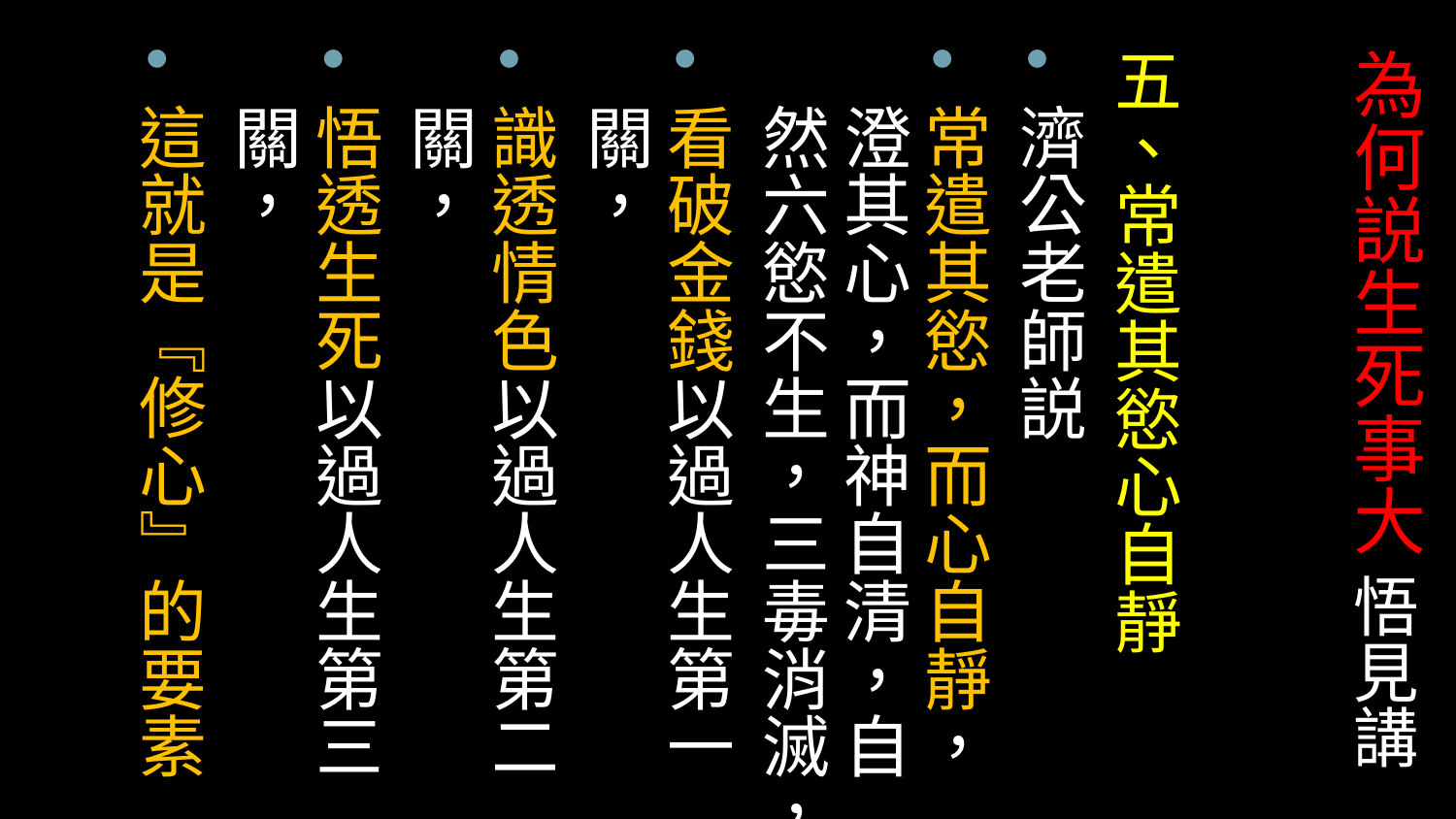

# 為何説生死事大 悟見講
五、常遣其慾心自靜
濟公老師説
常遣其慾，而心自靜，澄其心，而神自清，自然六慾不生，三毒消滅，
看破金錢以過人生第一關，
識透情色以過人生第二關，
悟透生死以過人生第三關，
這就是『修心』的要素